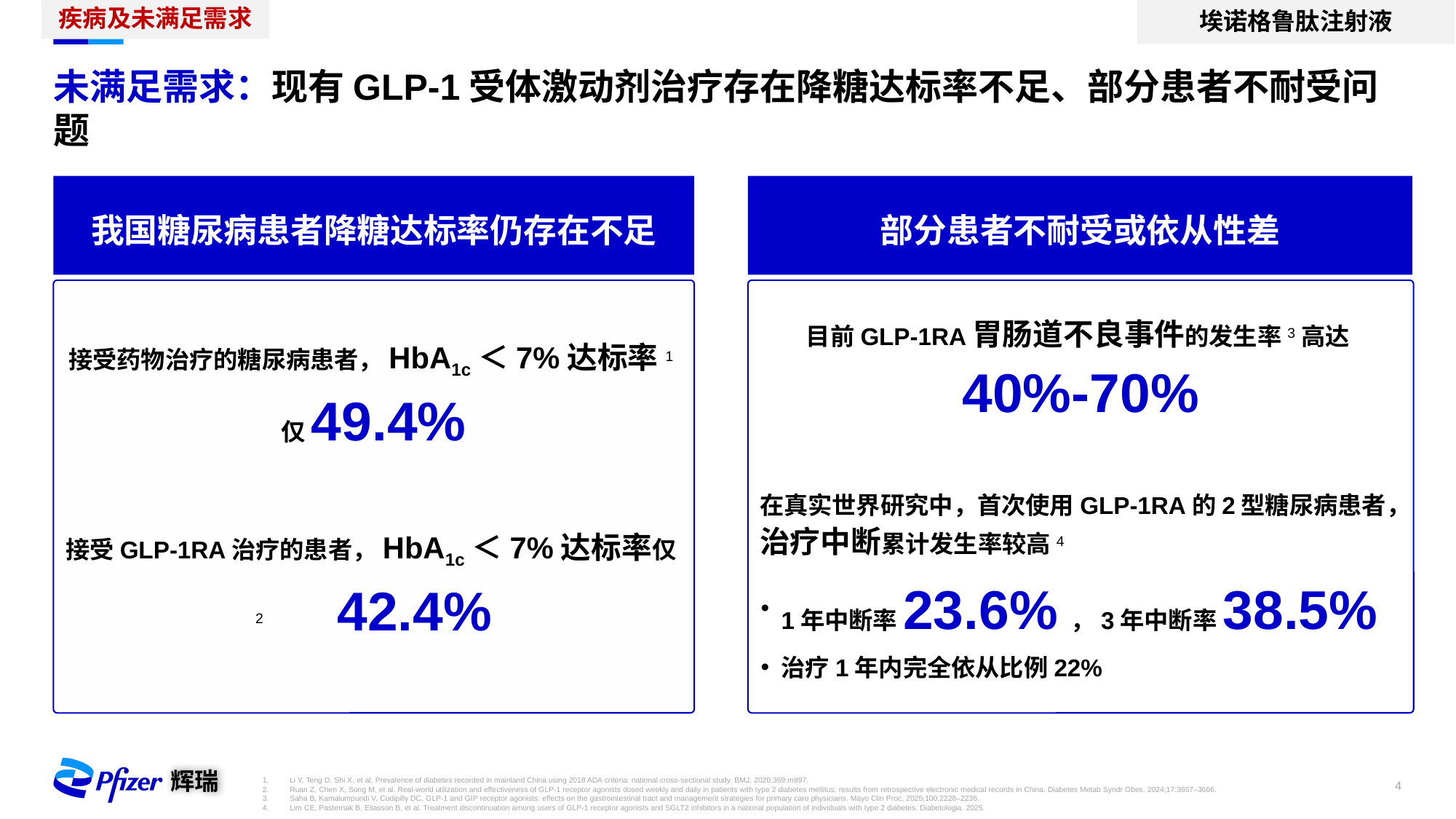

埃诺格鲁肽注射液
疾病及未满足需求
# 未满足需求：现有GLP-1受体激动剂治疗存在降糖达标率不足、部分患者不耐受问题

我国糖尿病患者降糖达标率仍存在不足
部分患者不耐受或依从性差

接受药物治疗的糖尿病患者，HbA1c＜7%达标率1仅49.4%
接受GLP-1RA治疗的患者，HbA1c＜7%达标率仅2           42.4%
目前GLP‑1RA胃肠道不良事件的发生率3高达40%-70%
在真实世界研究中，首次使用GLP‑1RA的2型糖尿病患者，治疗中断累计发生率较高4
1年中断率23.6%，3年中断率38.5%
治疗1年内完全依从比例22%
Li Y, Teng D, Shi X, et al. Prevalence of diabetes recorded in mainland China using 2018 ADA criteria: national cross-sectional study. BMJ. 2020;369:m997.
Ruan Z, Chen X, Song M, et al. Real-world utilization and effectiveness of GLP-1 receptor agonists dosed weekly and daily in patients with type 2 diabetes mellitus: results from retrospective electronic medical records in China. Diabetes Metab Syndr Obes. 2024;17:3657–3666.
Saha B, Kamalumpundi V, Codipilly DC. GLP-1 and GIP receptor agonists: effects on the gastrointestinal tract and management strategies for primary care physicians. Mayo Clin Proc. 2025;100:2228–2236.
Lim CE, Pasternak B, Eliasson B, et al. Treatment discontinuation among users of GLP-1 receptor agonists and SGLT2 inhibitors in a national population of individuals with type 2 diabetes. Diabetologia. 2025.